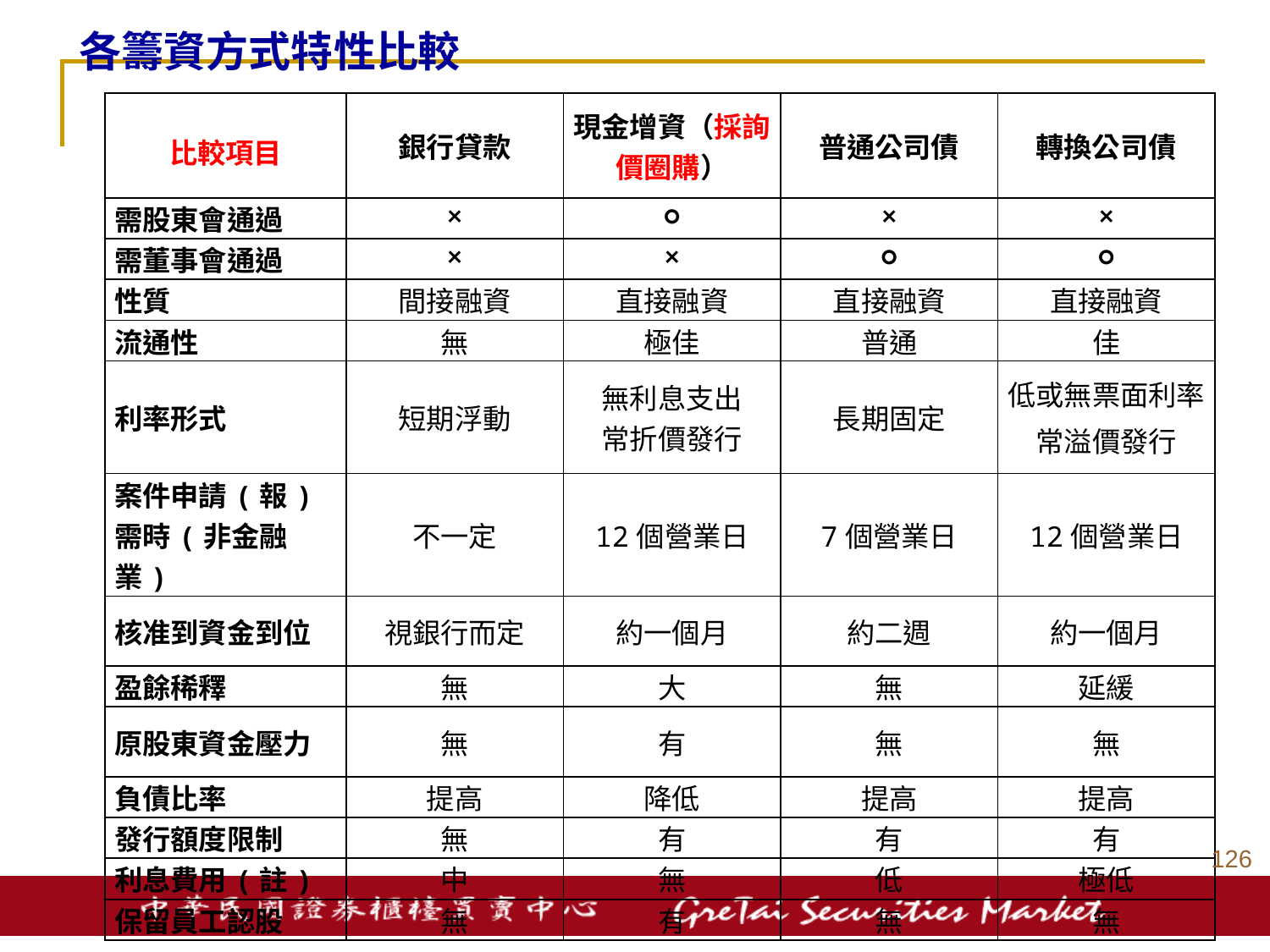

各籌資方式特性比較
| 比較項目 | 銀行貸款 | 現金增資（採詢價圈購） | 普通公司債 | 轉換公司債 |
| --- | --- | --- | --- | --- |
| 需股東會通過 | × | ○ | × | × |
| 需董事會通過 | × | × | ○ | ○ |
| 性質 | 間接融資 | 直接融資 | 直接融資 | 直接融資 |
| 流通性 | 無 | 極佳 | 普通 | 佳 |
| 利率形式 | 短期浮動 | 無利息支出 常折價發行 | 長期固定 | 低或無票面利率 常溢價發行 |
| 案件申請(報)需時(非金融業) | 不一定 | 12個營業日 | 7個營業日 | 12個營業日 |
| 核准到資金到位 | 視銀行而定 | 約一個月 | 約二週 | 約一個月 |
| 盈餘稀釋 | 無 | 大 | 無 | 延緩 |
| 原股東資金壓力 | 無 | 有 | 無 | 無 |
| 負債比率 | 提高 | 降低 | 提高 | 提高 |
| 發行額度限制 | 無 | 有 | 有 | 有 |
| 利息費用(註) | 中 | 無 | 低 | 極低 |
| 保留員工認股 | 無 | 有 | 無 | 無 |
126